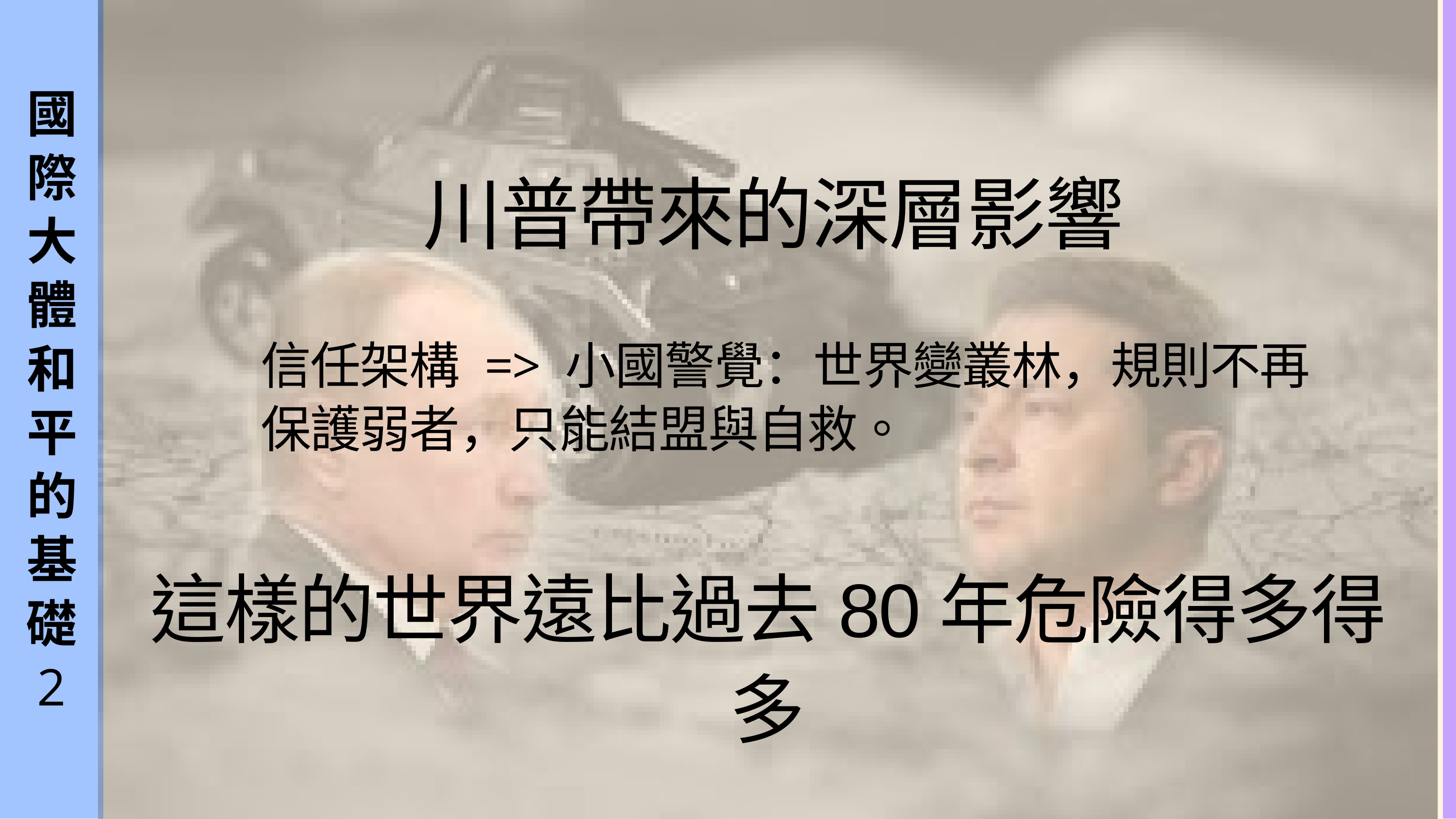

國際大體和平的基礎
2

川普帶來的深層影響
信任架構 => 小國警覺：世界變叢林，規則不再保護弱者，只能結盟與自救。
這樣的世界遠比過去80年危險得多得多